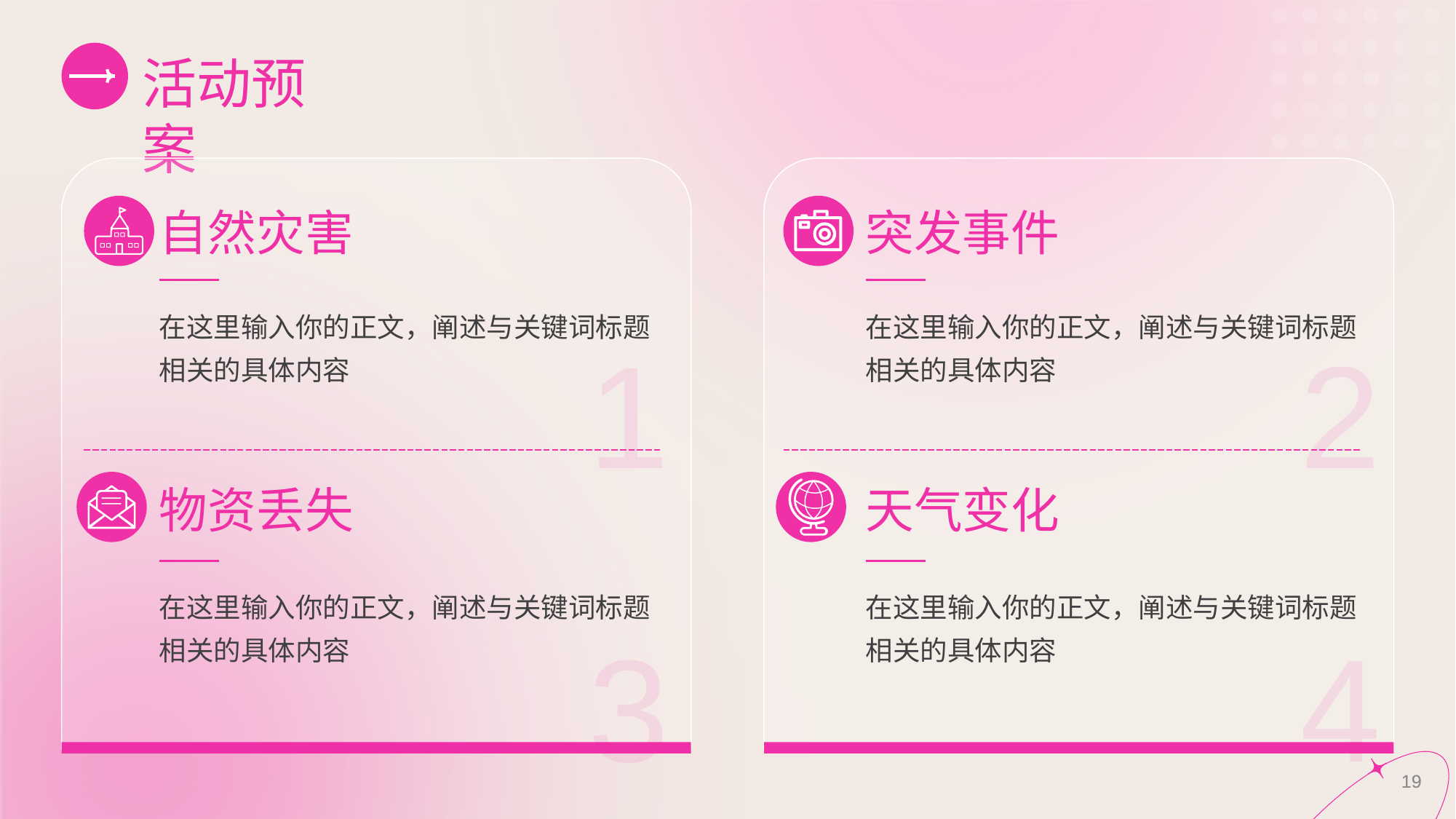

# 活动预案

自然灾害
突发事件

在这里输入你的正文，阐述与关键词标题相关的具体内容
在这里输入你的正文，阐述与关键词标题相关的具体内容
1
2

物资丢失
天气变化

在这里输入你的正文，阐述与关键词标题相关的具体内容
在这里输入你的正文，阐述与关键词标题相关的具体内容
3
4

19